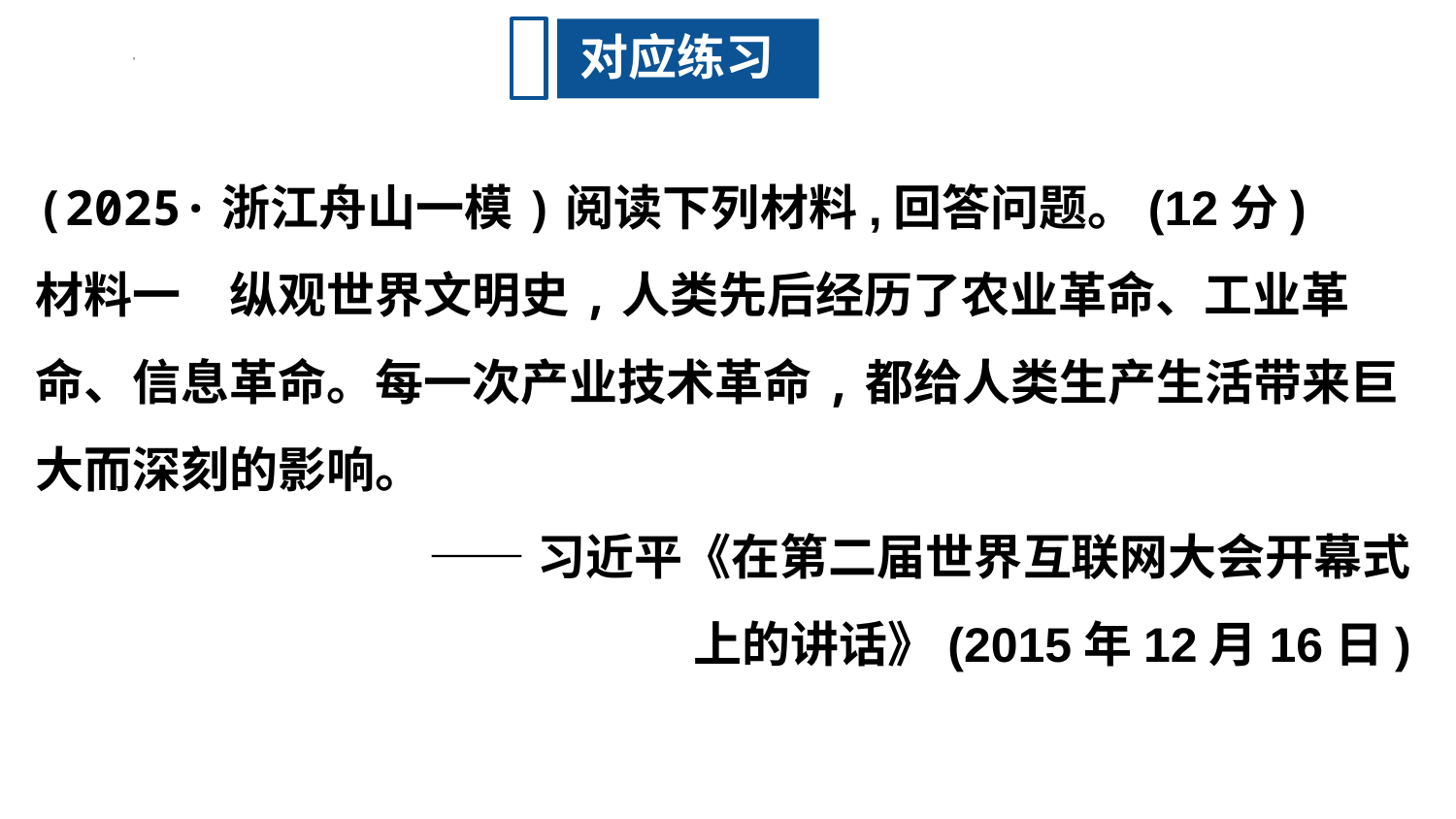

对应练习
(2025·浙江舟山一模)阅读下列材料,回答问题。(12分)
材料一　纵观世界文明史,人类先后经历了农业革命、工业革命、信息革命。每一次产业技术革命,都给人类生产生活带来巨大而深刻的影响。
——习近平《在第二届世界互联网大会开幕式
上的讲话》(2015年12月16日)